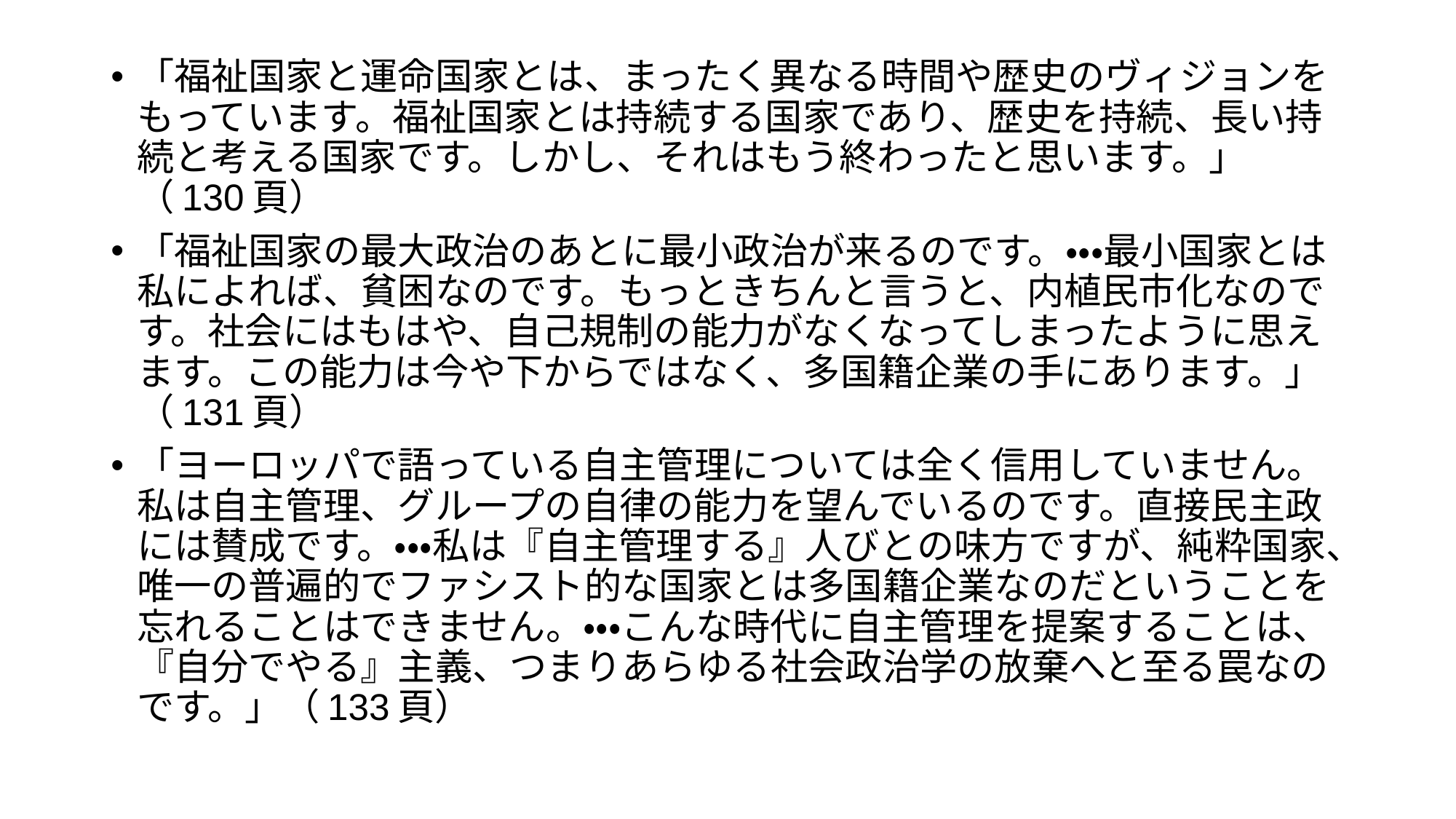

#
「福祉国家と運命国家とは、まったく異なる時間や歴史のヴィジョンをもっています。福祉国家とは持続する国家であり、歴史を持続、長い持続と考える国家です。しかし、それはもう終わったと思います。」（130頁）
「福祉国家の最大政治のあとに最小政治が来るのです。・・・最小国家とは私によれば、貧困なのです。もっときちんと言うと、内植民市化なのです。社会にはもはや、自己規制の能力がなくなってしまったように思えます。この能力は今や下からではなく、多国籍企業の手にあります。」（131頁）
「ヨーロッパで語っている自主管理については全く信用していません。私は自主管理、グループの自律の能力を望んでいるのです。直接民主政には賛成です。・・・私は『自主管理する』人びとの味方ですが、純粋国家、唯一の普遍的でファシスト的な国家とは多国籍企業なのだということを忘れることはできません。・・・こんな時代に自主管理を提案することは、『自分でやる』主義、つまりあらゆる社会政治学の放棄へと至る罠なのです。」（133頁）